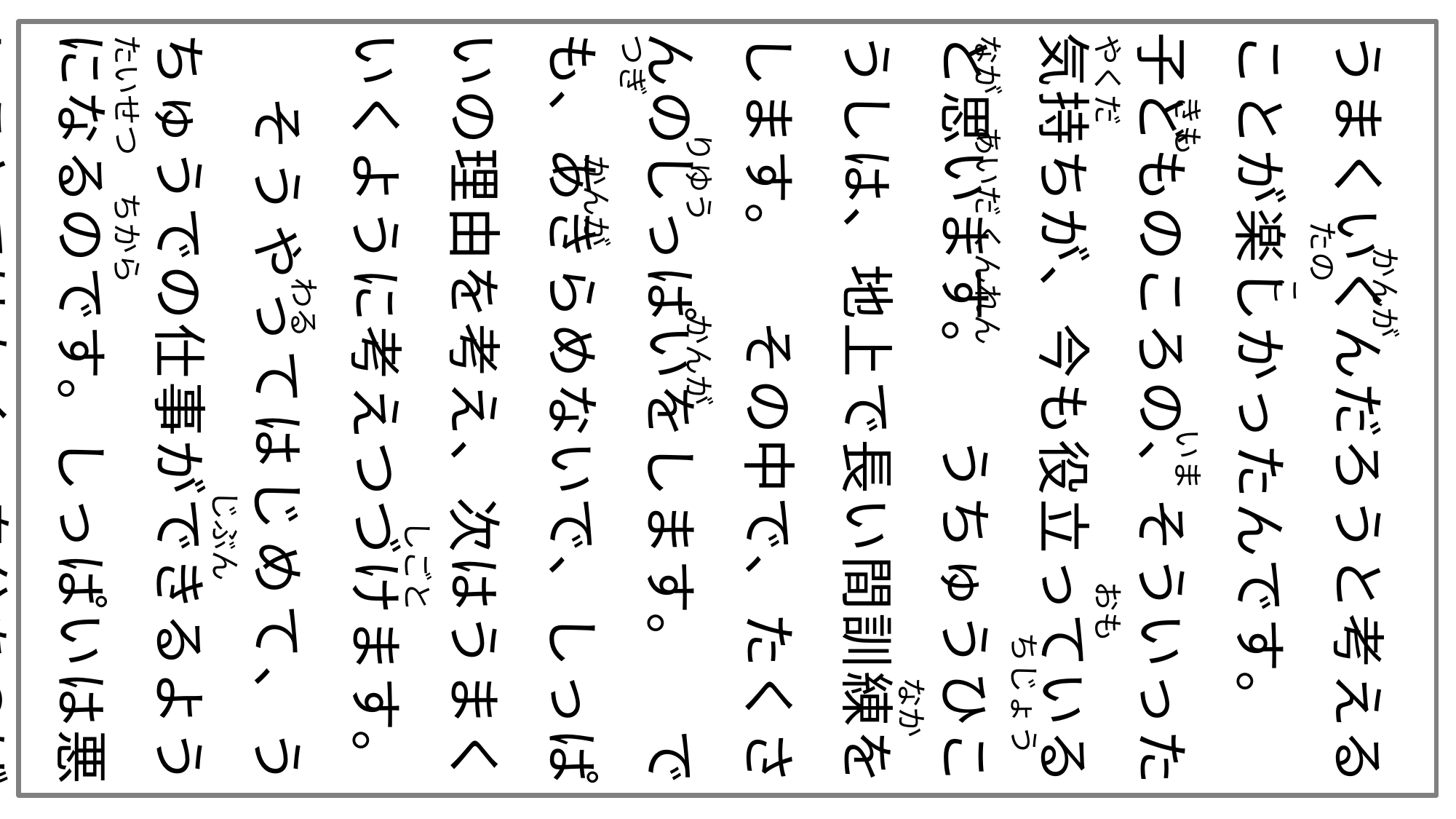

うまくいくんだろうと考えることが楽しかったんです。　子どものころの、そういった気持ちが、今も役立っていると思います。　うちゅうひこうしは、地上で長い間訓練をします。　その中で、たくさんのしっぱいをします。　でも、あきらめないで、しっぱいの理由を考え、次はうまくいくように考えつづけます。　そうやってはじめて、うちゅうでの仕事ができるようになるのです。しっぱいは悪いことではなく、自分をのばしてくれる大切な力になるのです。」
　　　　　　　　　　　　　　　　　　　　　 なか
　　　　　　たの　　　　　　　　　　　　　　　　　　　　　　　　こ
たいせつ　 ちから
　　　　　　　　　　　　　　　じぶん
　　　　　　　　　　　　　　　　　　　　　　　　　　　　　　　　わる
　　　　　　　　　　　　　　　　しごと

つぎ　　　　　　　　　　　　　　　　　　　　　　　　　　かんが
　　　　　　　　　　　　　　　　　　　　　　　　　　　 りゆう　　　かんが

　　　　　　　　　　　　　　　　　　　 ちじょう　 なが　あいだ くんれん
やくだ　　　　　　　　　　　　　　　おも
　　　　　　　　　　　　　　　　　　　　　　　　　　きも　　　　　　　　　いま
　　　　　　　　　　　　　　　　　　　　　　　　　　　　　　　かんが